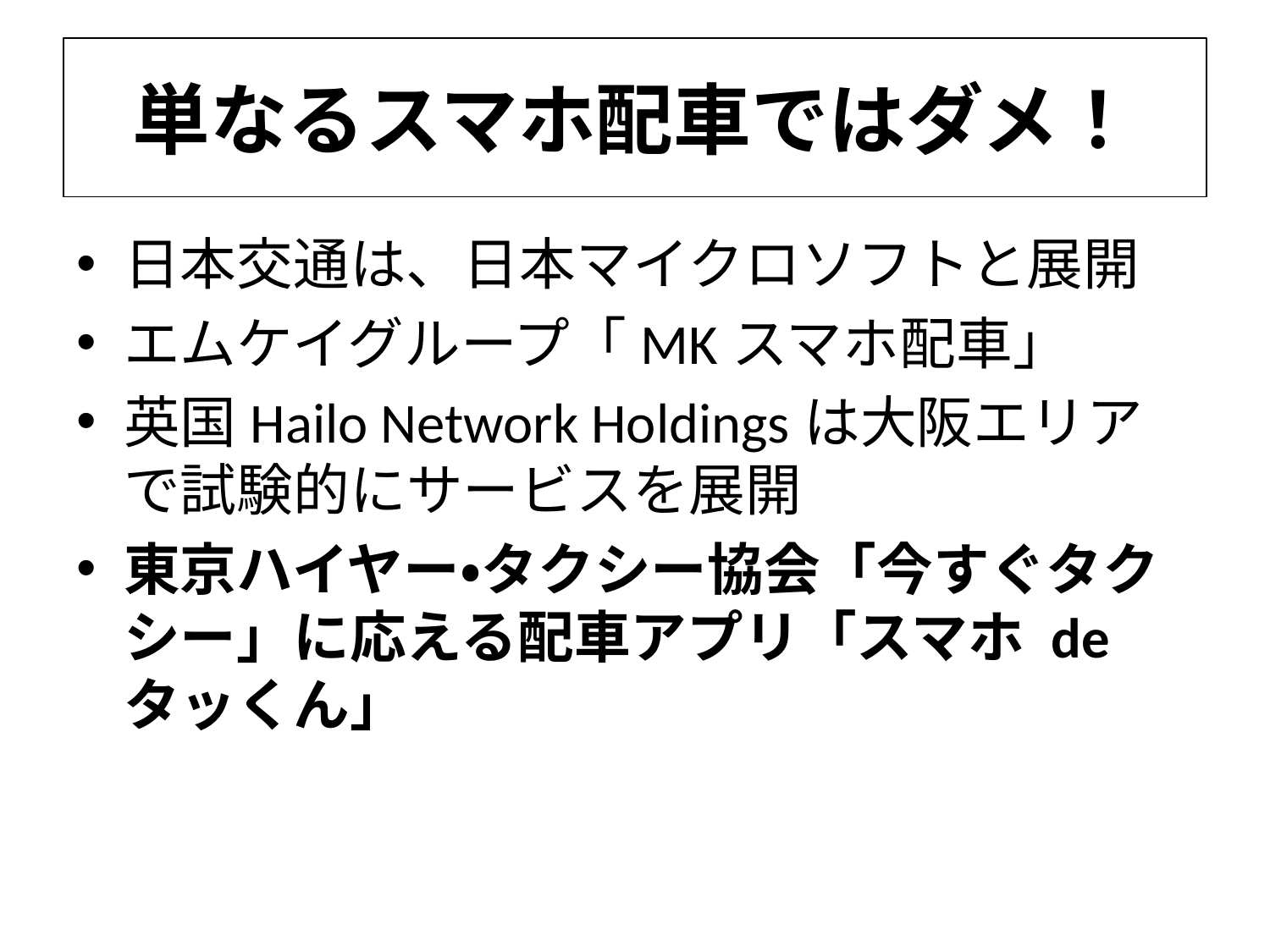

# 単なるスマホ配車ではダメ！
日本交通は、日本マイクロソフトと展開
エムケイグループ「MKスマホ配車」
英国Hailo Network Holdingsは大阪エリアで試験的にサービスを展開
東京ハイヤー・タクシー協会「今すぐタクシー」に応える配車アプリ「スマホ de タッくん」